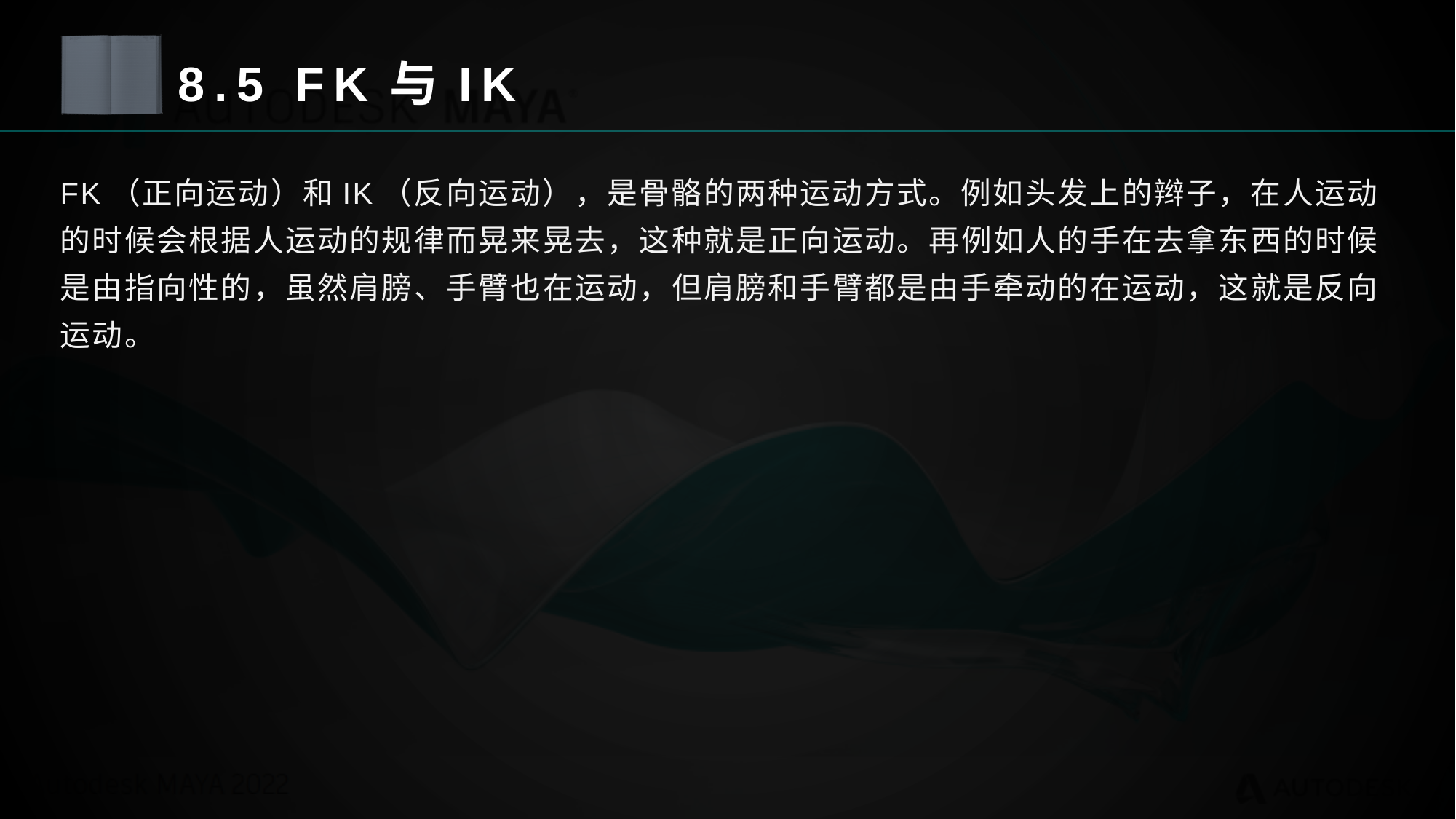

8.5 FK与IK
FK（正向运动）和IK（反向运动），是骨骼的两种运动方式。例如头发上的辫子，在人运动的时候会根据人运动的规律而晃来晃去，这种就是正向运动。再例如人的手在去拿东西的时候是由指向性的，虽然肩膀、手臂也在运动，但肩膀和手臂都是由手牵动的在运动，这就是反向运动。